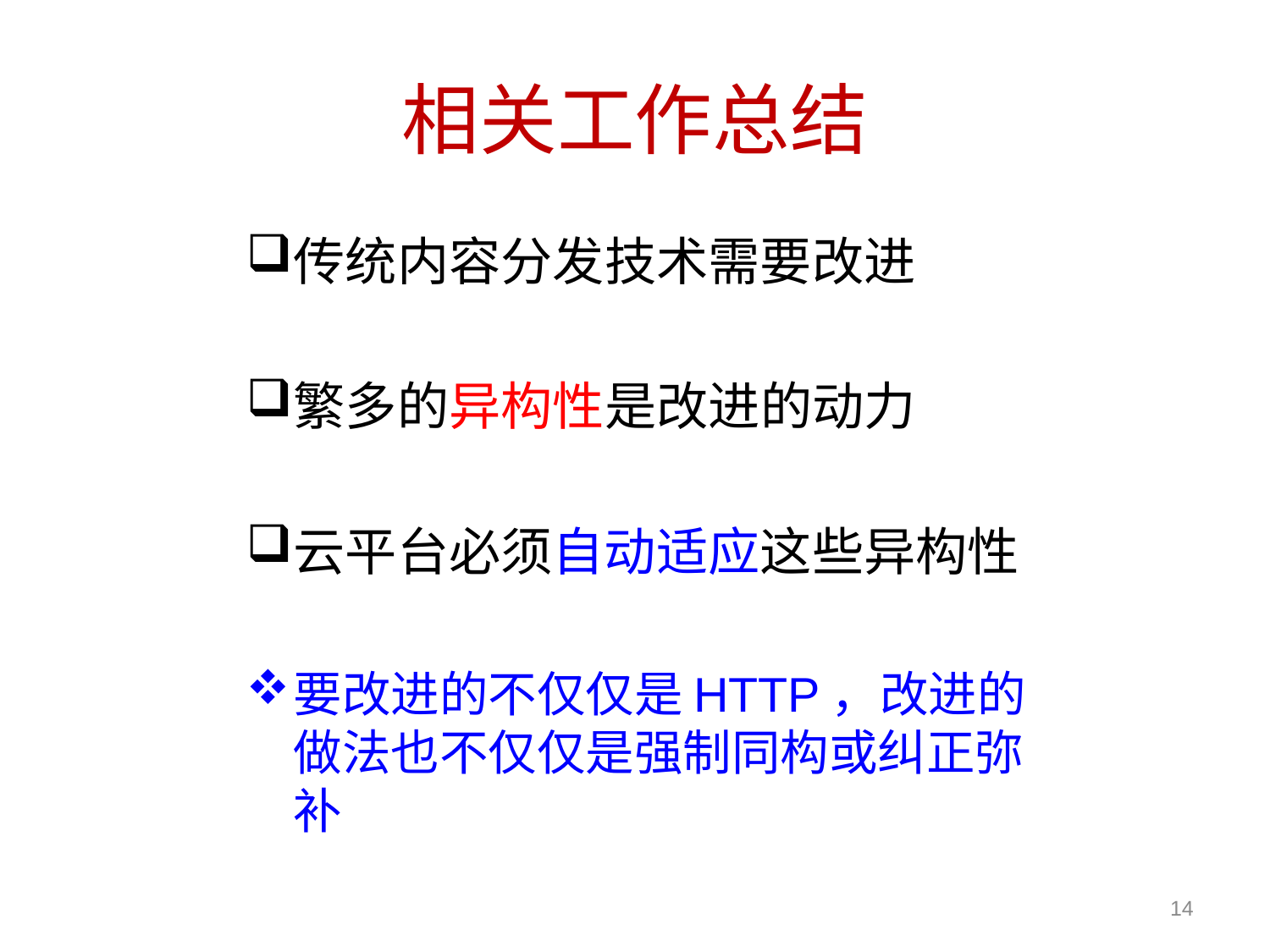

# 相关工作总结
传统内容分发技术需要改进

繁多的异构性是改进的动力

云平台必须自动适应这些异构性

要改进的不仅仅是HTTP，改进的做法也不仅仅是强制同构或纠正弥补
14